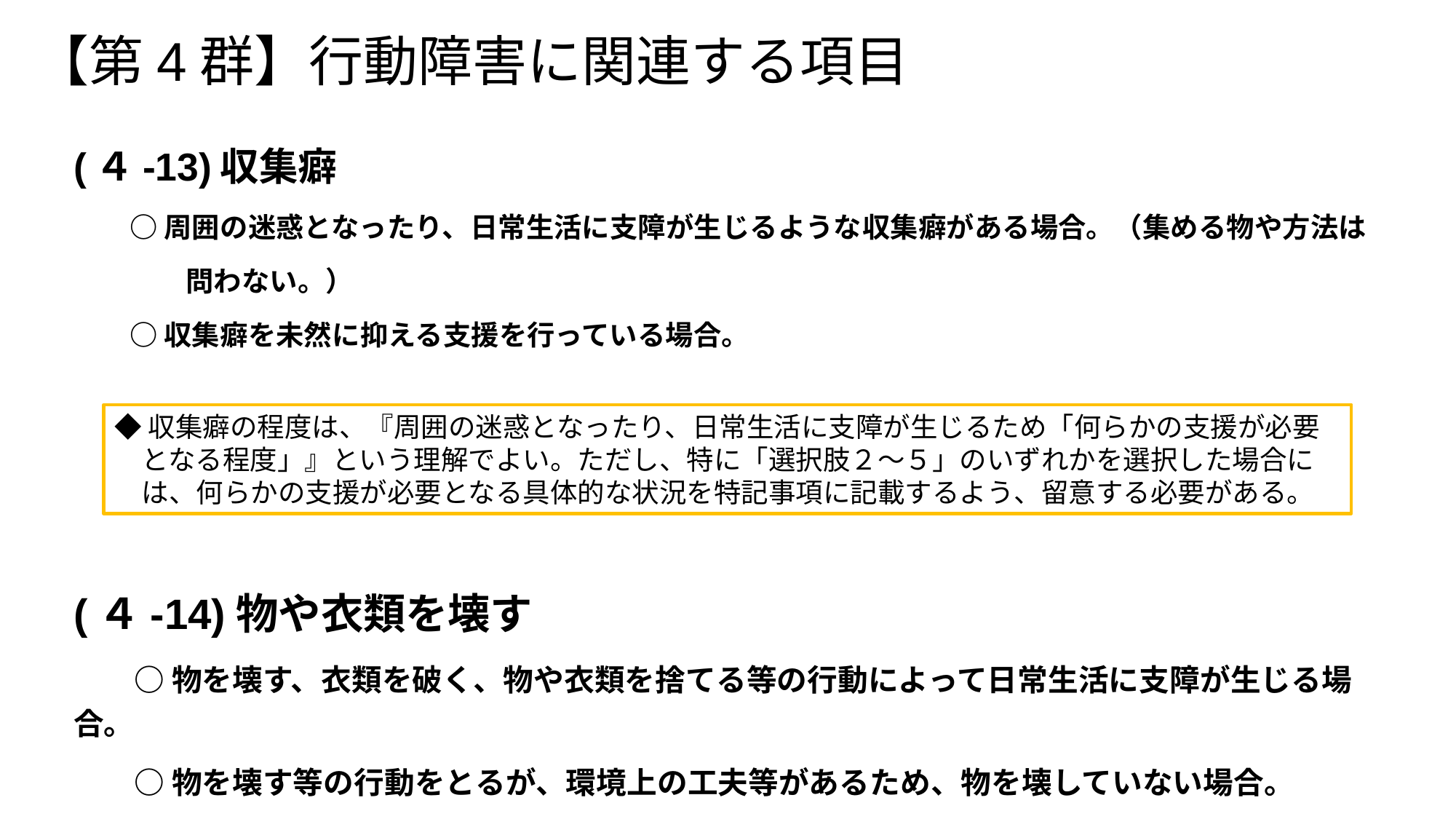

# 【第4群】行動障害に関連する項目
(４-13)収集癖
　　○ 周囲の迷惑となったり、日常生活に支障が生じるような収集癖がある場合。（集める物や方法は
　　　　問わない。）
　　○ 収集癖を未然に抑える支援を行っている場合。
◆収集癖の程度は、『周囲の迷惑となったり、日常生活に支障が生じるため「何らかの支援が必要
　となる程度」』という理解でよい。ただし、特に「選択肢２～５」のいずれかを選択した場合に
　は、何らかの支援が必要となる具体的な状況を特記事項に記載するよう、留意する必要がある。
(４-14)物や衣類を壊す
　　○ 物を壊す、衣類を破く、物や衣類を捨てる等の行動によって日常生活に支障が生じる場合。
　　○ 物を壊す等の行動をとるが、環境上の工夫等があるため、物を壊していない場合。